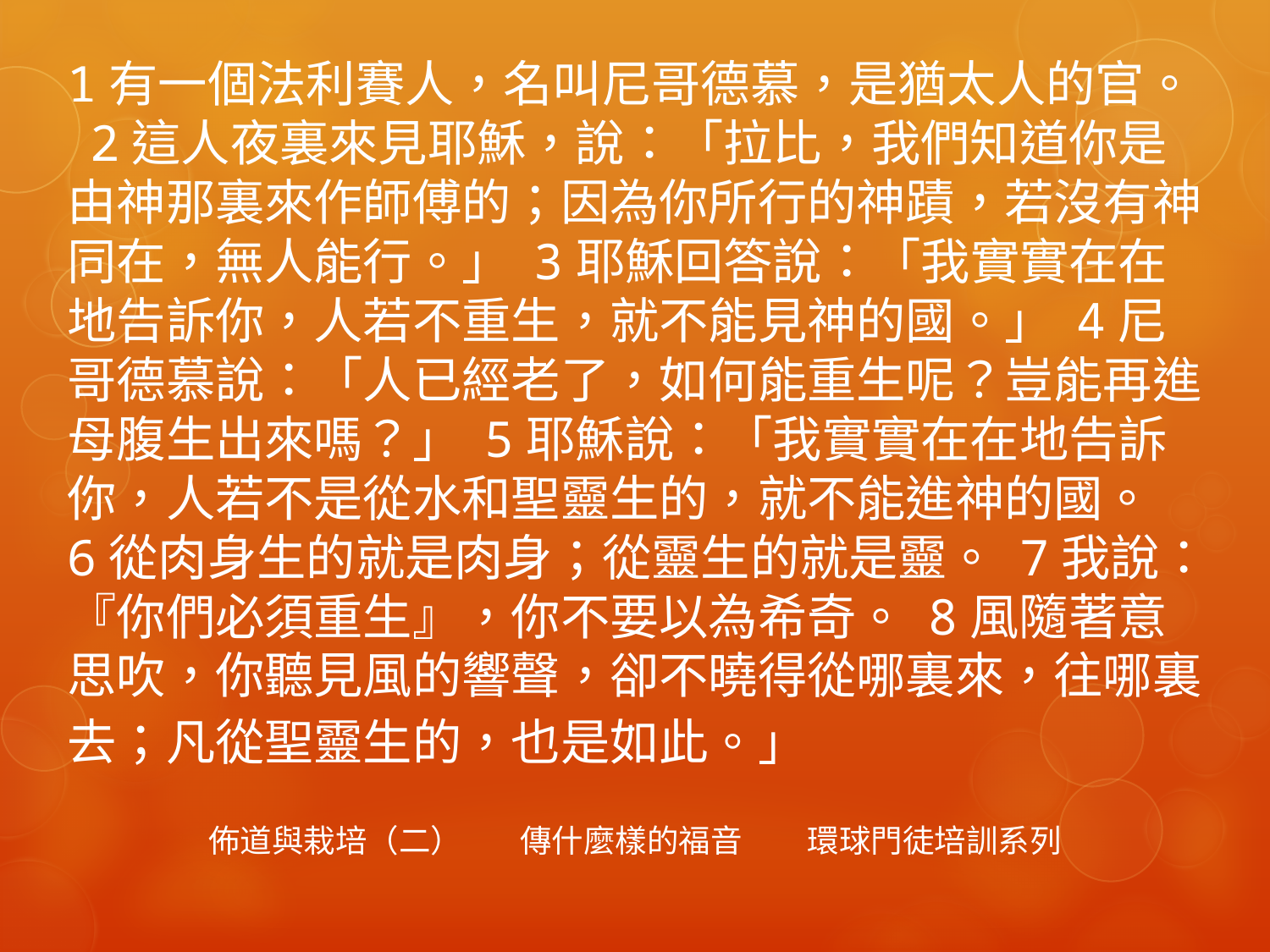

1有一個法利賽人，名叫尼哥德慕，是猶太人的官。 2這人夜裏來見耶穌，說：「拉比，我們知道你是由神那裏來作師傅的；因為你所行的神蹟，若沒有神同在，無人能行。」 3耶穌回答說：「我實實在在地告訴你，人若不重生，就不能見神的國。」 4尼哥德慕說：「人已經老了，如何能重生呢？豈能再進母腹生出來嗎？」 5耶穌說：「我實實在在地告訴你，人若不是從水和聖靈生的，就不能進神的國。 6從肉身生的就是肉身；從靈生的就是靈。 7我說：『你們必須重生』，你不要以為希奇。 8風隨著意思吹，你聽見風的響聲，卻不曉得從哪裏來，往哪裏去；凡從聖靈生的，也是如此。」